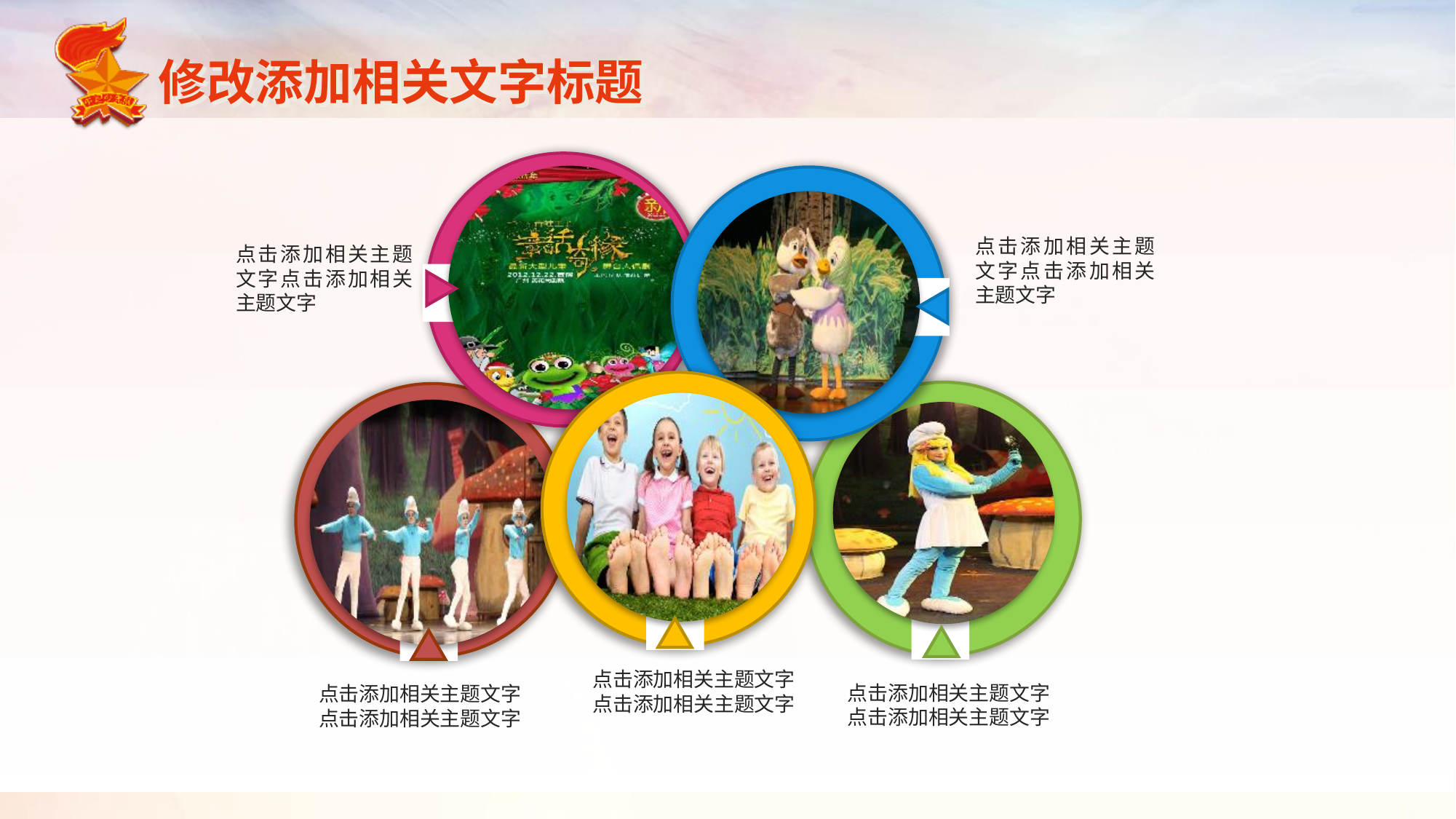

修改添加相关文字标题

点击添加相关主题文字点击添加相关主题文字
点击添加相关主题文字点击添加相关主题文字

text
点击添加相关主题文字点击添加相关主题文字
点击添加相关主题文字点击添加相关主题文字
点击添加相关主题文字点击添加相关主题文字